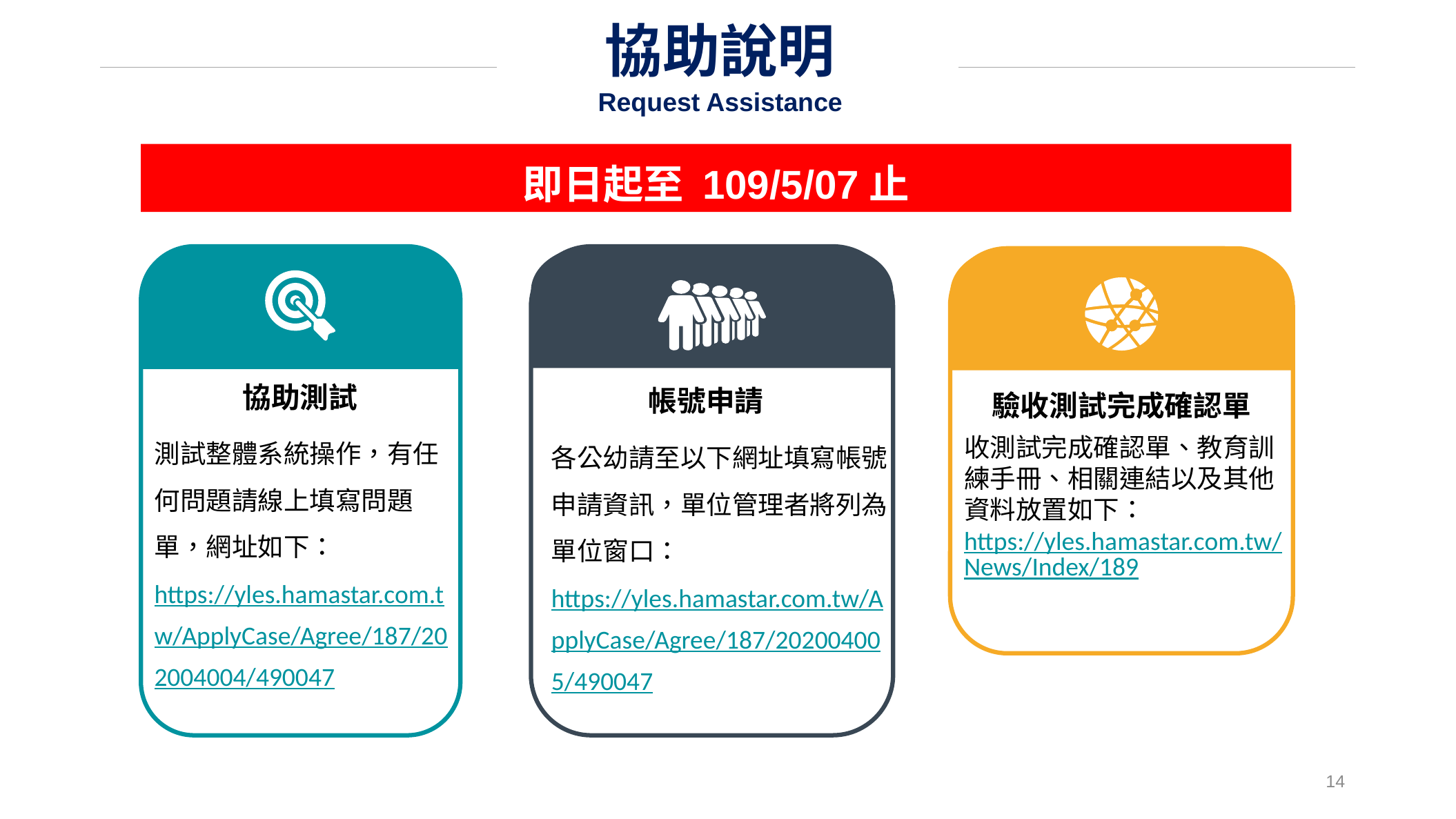

協助說明
Request Assistance
即日起至 109/5/07止

協助測試
測試整體系統操作，有任何問題請線上填寫問題單，網址如下：
https://yles.hamastar.com.tw/ApplyCase/Agree/187/202004004/490047

帳號申請
各公幼請至以下網址填寫帳號申請資訊，單位管理者將列為單位窗口：https://yles.hamastar.com.tw/ApplyCase/Agree/187/202004005/490047

驗收測試完成確認單
收測試完成確認單、教育訓練手冊、相關連結以及其他資料放置如下：
https://yles.hamastar.com.tw/News/Index/189
14